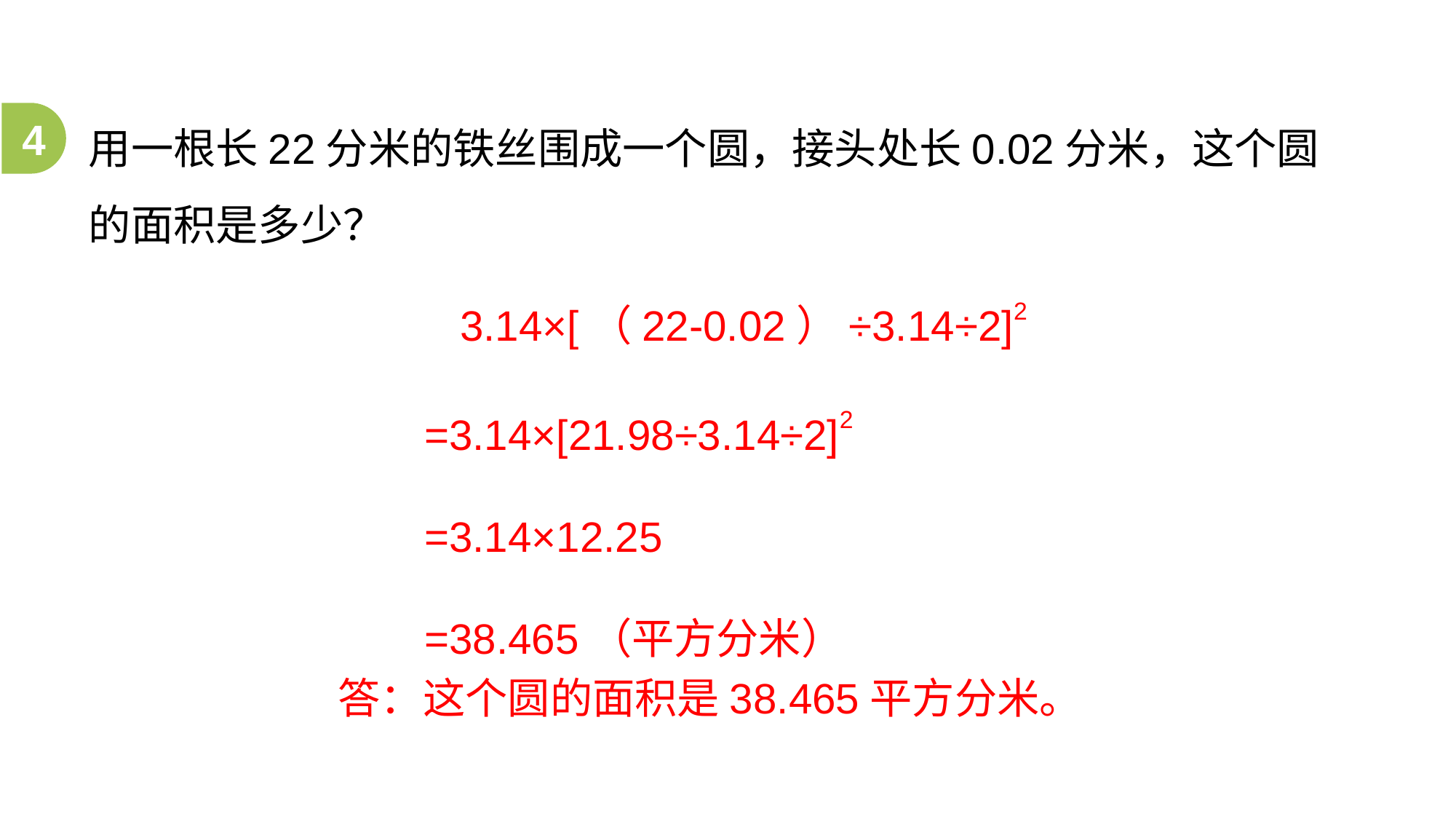

用一根长22分米的铁丝围成一个圆，接头处长0.02分米，这个圆的面积是多少？
4
   3.14×[（22-0.02）÷3.14÷2]2
=3.14×[21.98÷3.14÷2]2
=3.14×12.25
=38.465（平方分米）
答：这个圆的面积是38.465平方分米。